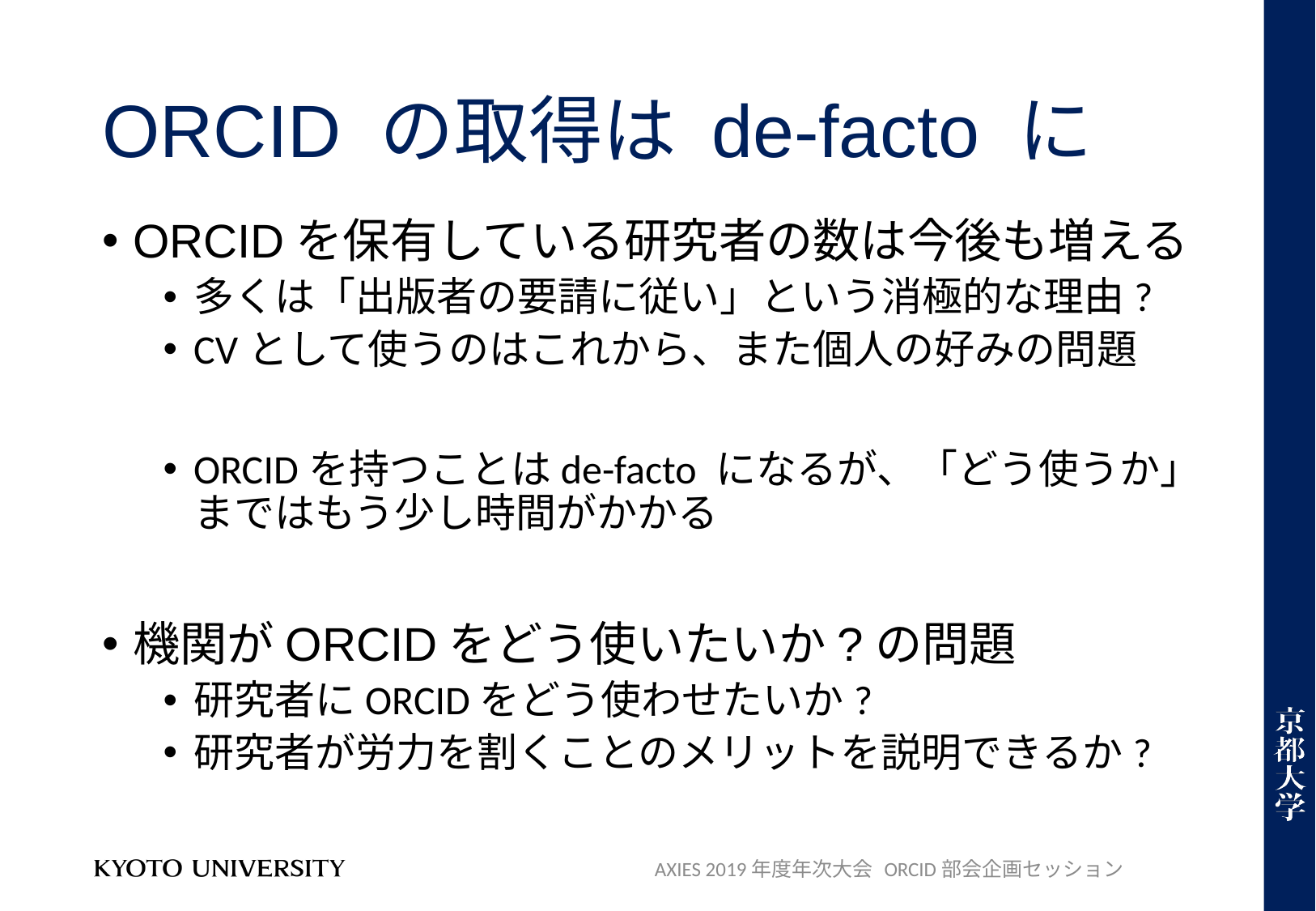

# ORCID の取得は de-facto に
ORCIDを保有している研究者の数は今後も増える
多くは「出版者の要請に従い」という消極的な理由?
CVとして使うのはこれから、また個人の好みの問題

ORCIDを持つことはde-facto になるが、「どう使うか」まではもう少し時間がかかる

機関がORCIDをどう使いたいか?の問題
研究者にORCIDをどう使わせたいか?
研究者が労力を割くことのメリットを説明できるか?

AXIES 2019年度年次大会 ORCID部会企画セッション